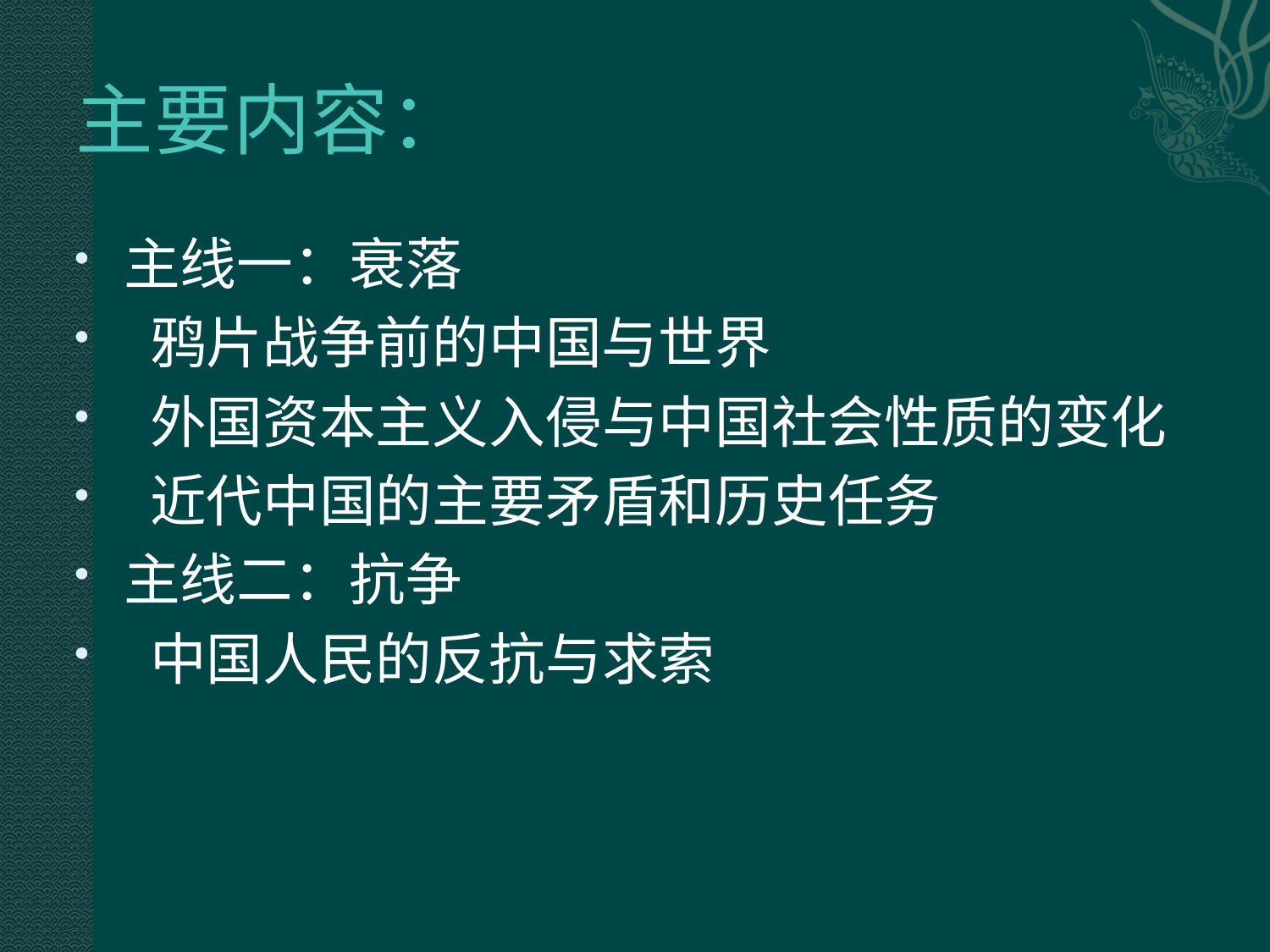

# 主要内容：
主线一：衰落
 鸦片战争前的中国与世界
 外国资本主义入侵与中国社会性质的变化
 近代中国的主要矛盾和历史任务
主线二：抗争
 中国人民的反抗与求索